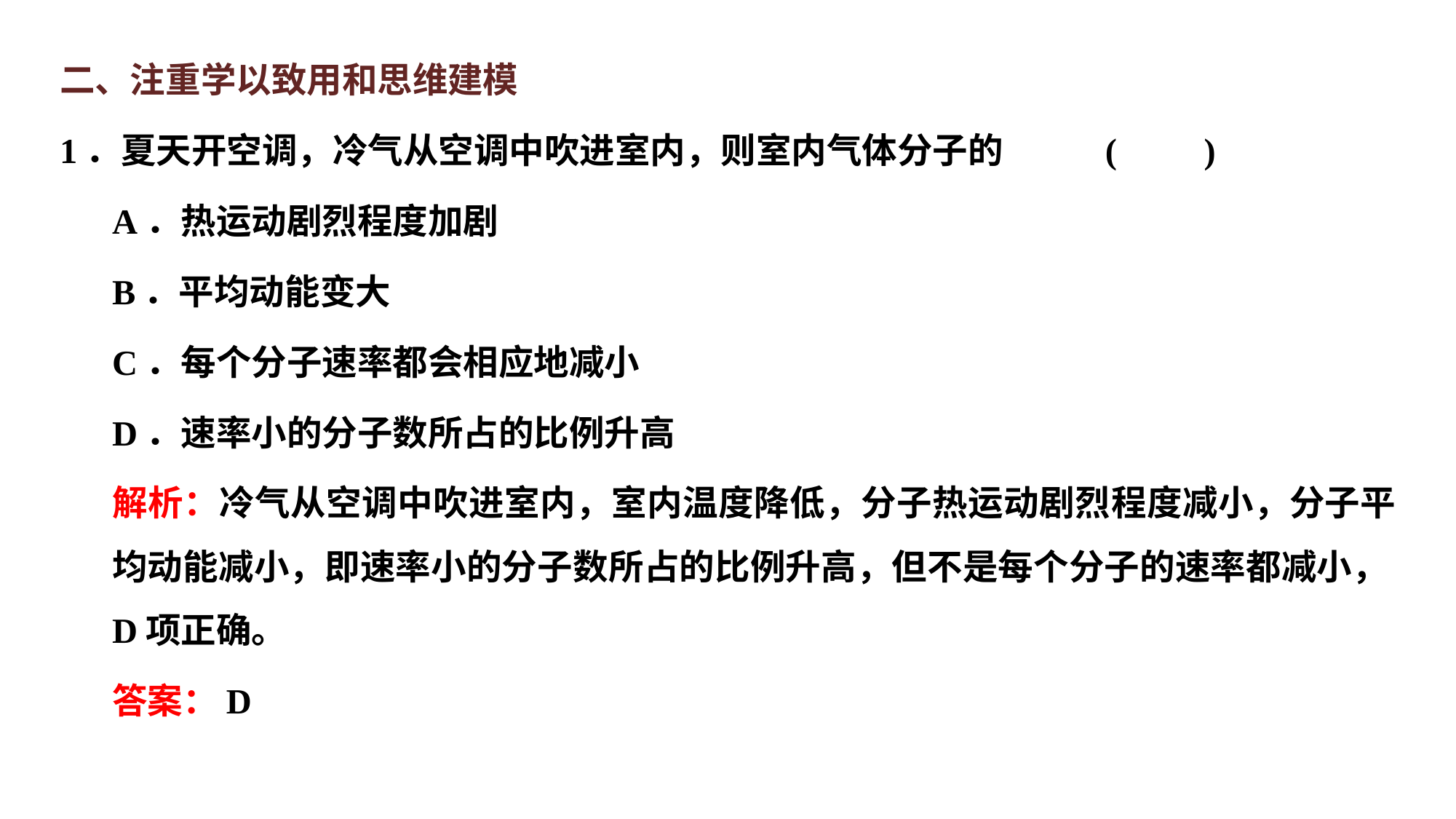

二、注重学以致用和思维建模
1．夏天开空调，冷气从空调中吹进室内，则室内气体分子的			    (　　)
A．热运动剧烈程度加剧
B．平均动能变大
C．每个分子速率都会相应地减小
D．速率小的分子数所占的比例升高
解析：冷气从空调中吹进室内，室内温度降低，分子热运动剧烈程度减小，分子平均动能减小，即速率小的分子数所占的比例升高，但不是每个分子的速率都减小，D项正确。
答案：D